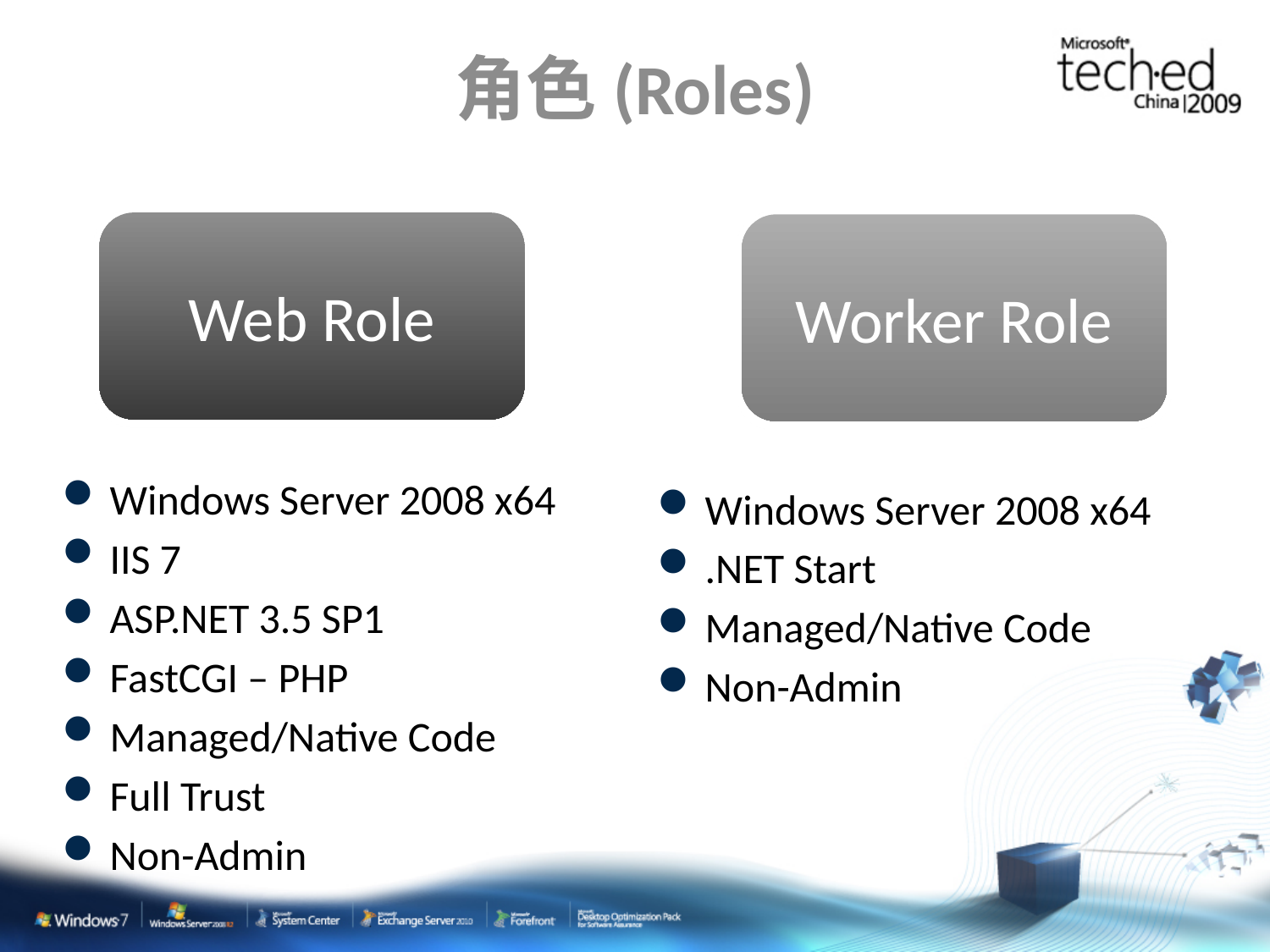

# 角色(Roles)
Web Role
Worker Role
Windows Server 2008 x64
IIS 7
ASP.NET 3.5 SP1
FastCGI – PHP
Managed/Native Code
Full Trust
Non-Admin
Windows Server 2008 x64
.NET Start
Managed/Native Code
Non-Admin